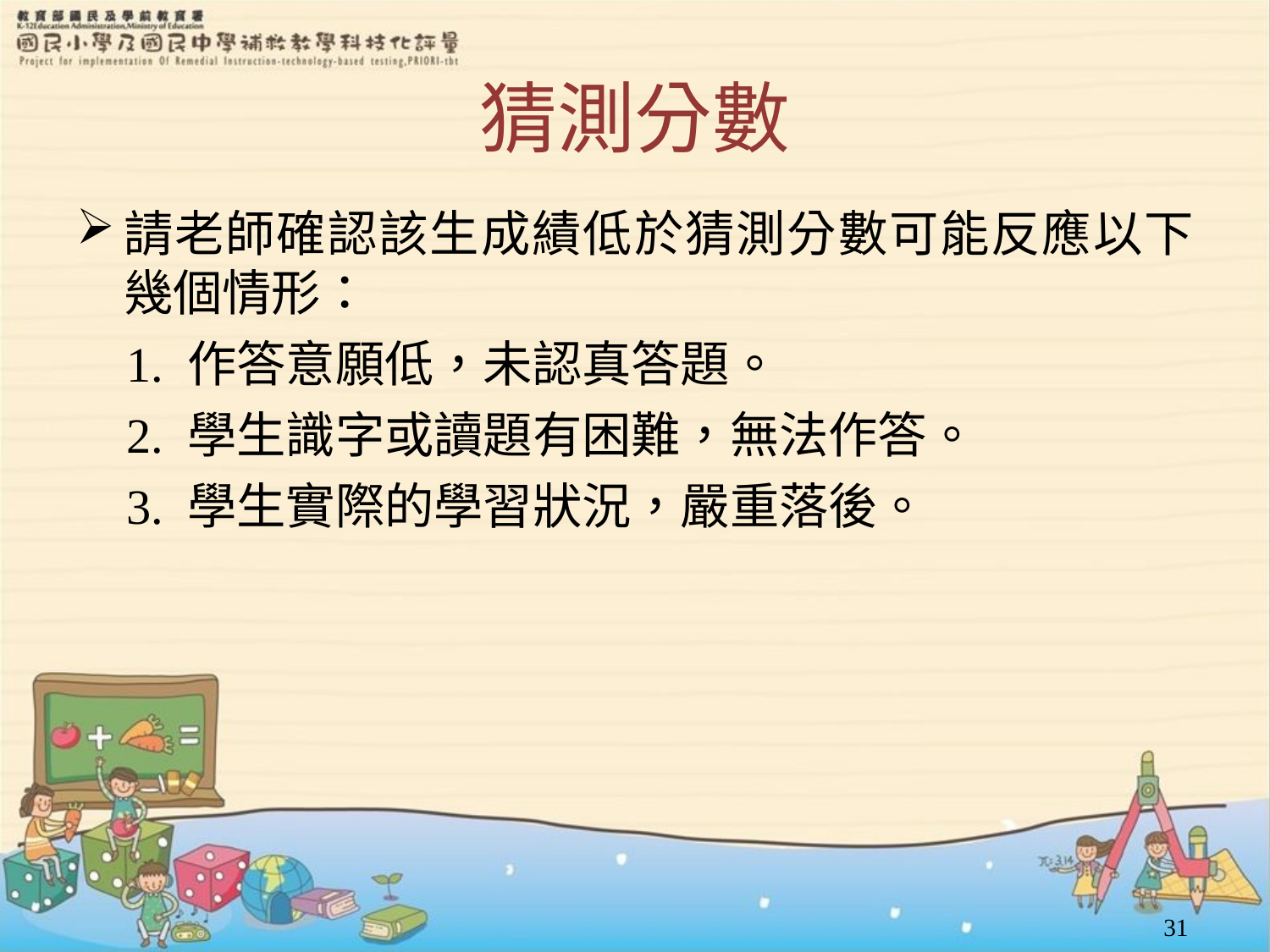

# 猜測分數
請老師確認該生成績低於猜測分數可能反應以下幾個情形：
1. 作答意願低，未認真答題。
2. 學生識字或讀題有困難，無法作答。
3. 學生實際的學習狀況，嚴重落後。
31